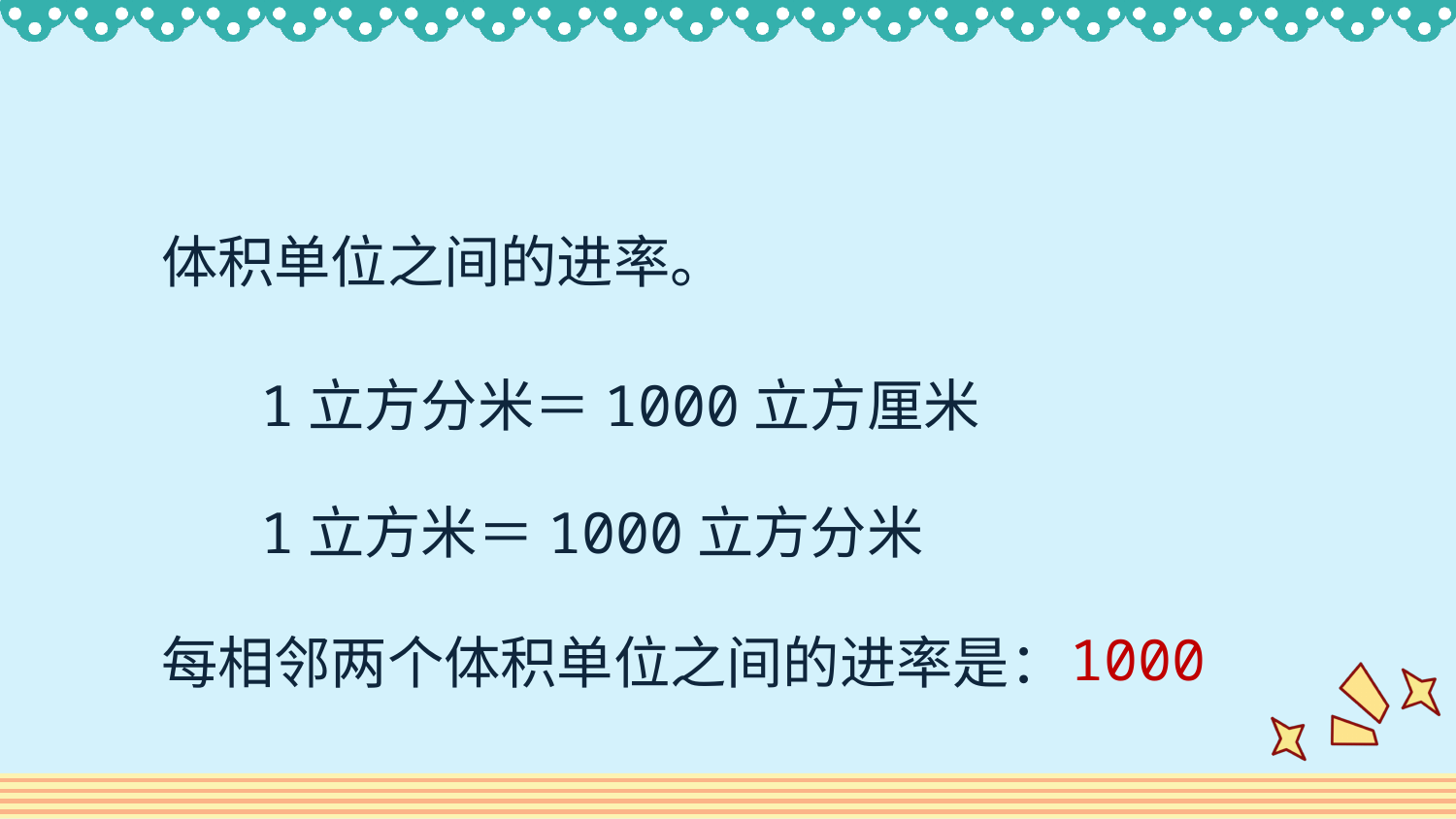

体积单位之间的进率。
1立方分米＝1000立方厘米
1立方米＝1000立方分米
1000
每相邻两个体积单位之间的进率是：